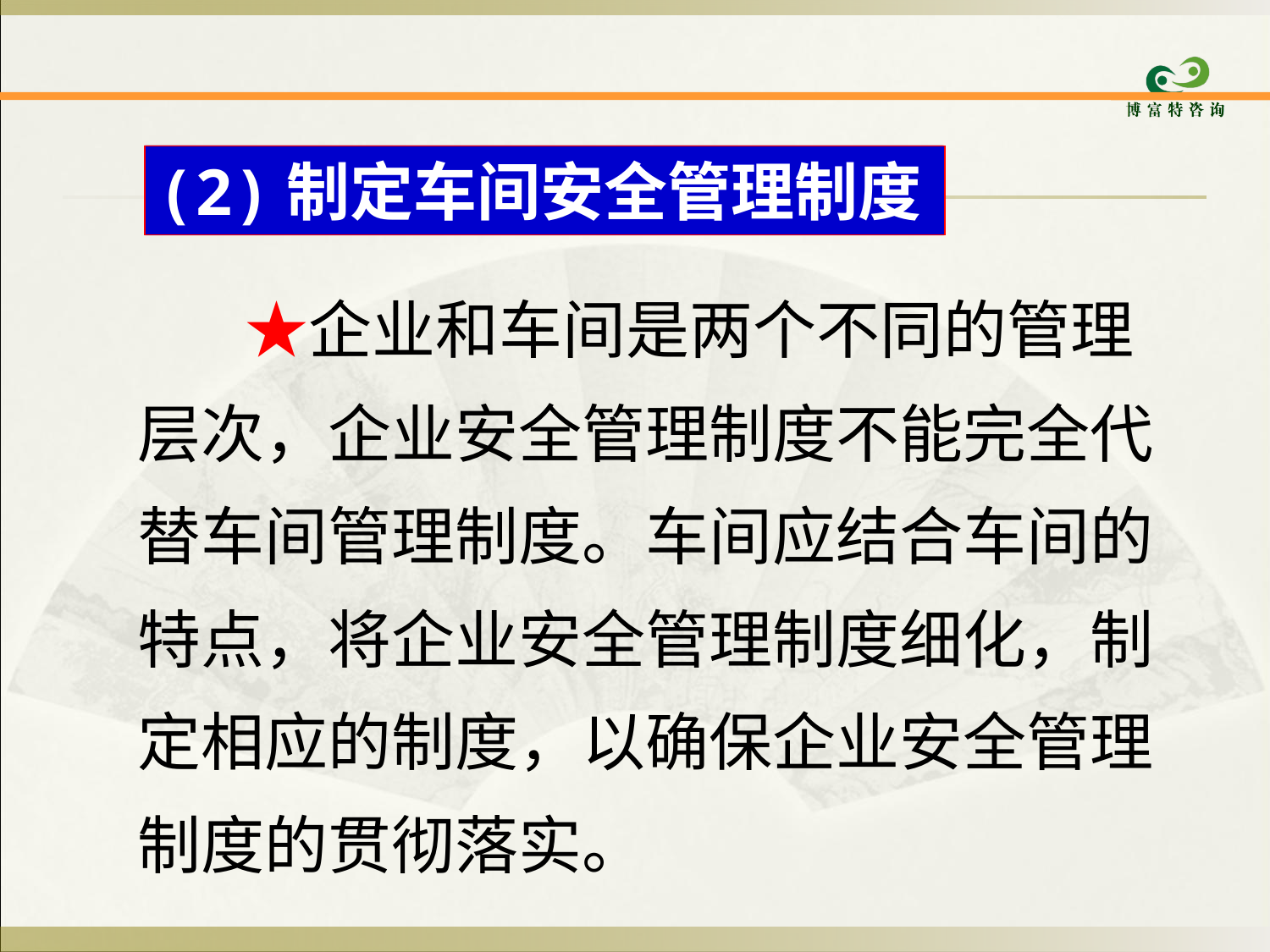

(2)制定车间安全管理制度
　★企业和车间是两个不同的管理层次，企业安全管理制度不能完全代替车间管理制度。车间应结合车间的特点，将企业安全管理制度细化，制定相应的制度，以确保企业安全管理制度的贯彻落实。
33